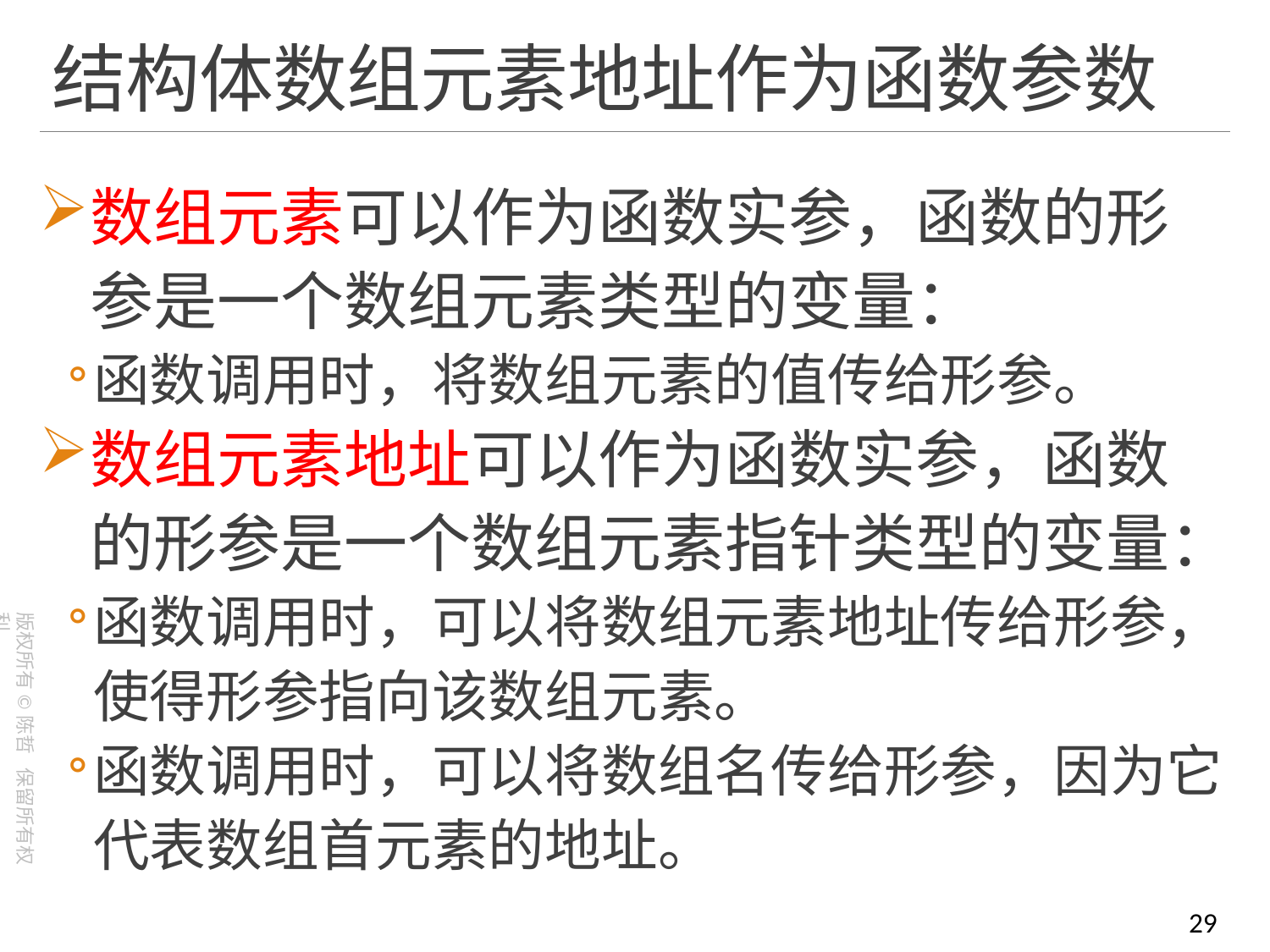

# 结构体数组元素地址作为函数参数
数组元素可以作为函数实参，函数的形参是一个数组元素类型的变量：
函数调用时，将数组元素的值传给形参。
数组元素地址可以作为函数实参，函数的形参是一个数组元素指针类型的变量：
函数调用时，可以将数组元素地址传给形参，使得形参指向该数组元素。
函数调用时，可以将数组名传给形参，因为它代表数组首元素的地址。
29